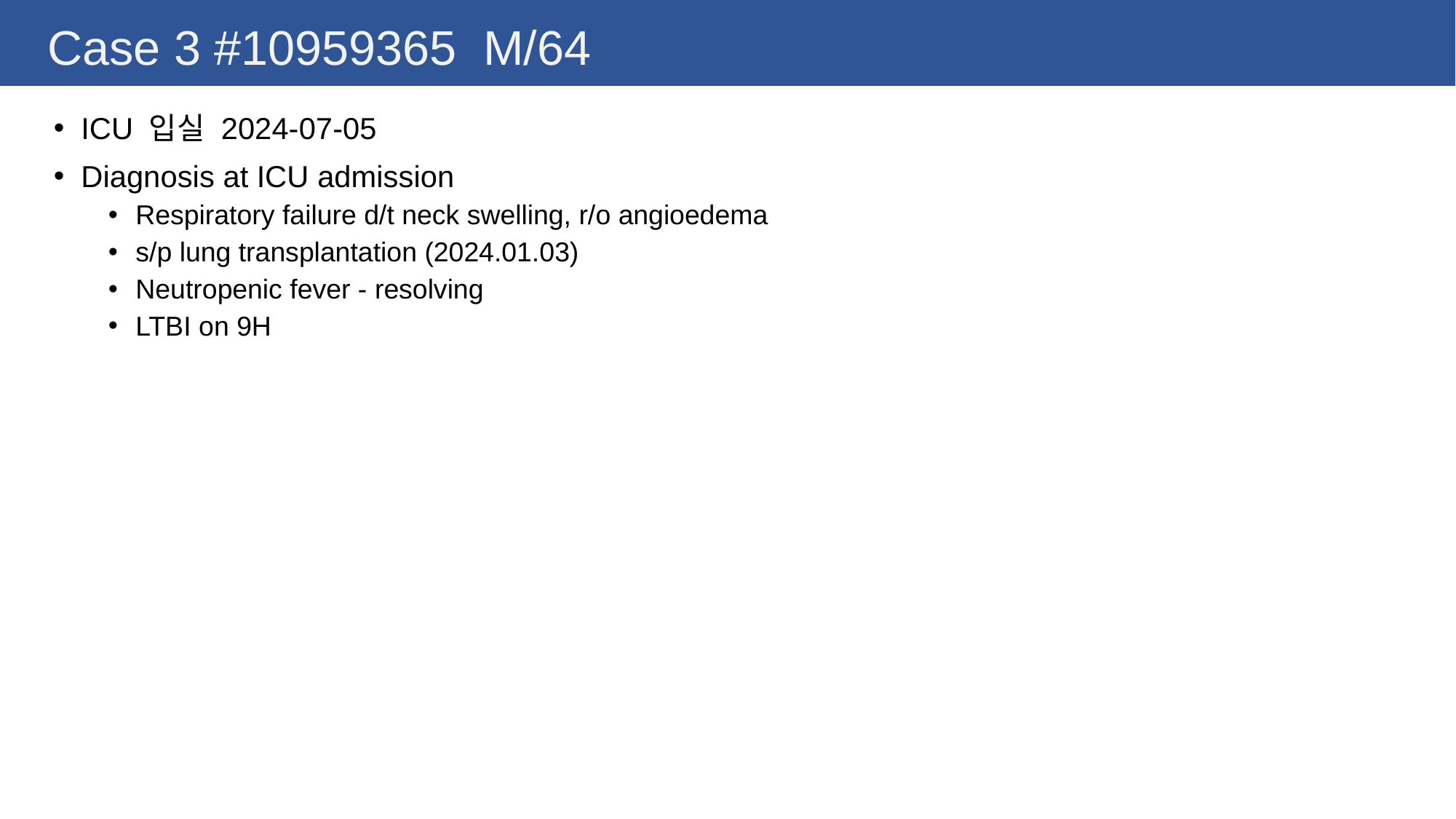

# Case 3 #10959365  M/64
ICU 입실 2024-07-05
Diagnosis at ICU admission
Respiratory failure d/t neck swelling, r/o angioedema
s/p lung transplantation (2024.01.03)
Neutropenic fever - resolving
LTBI on 9H